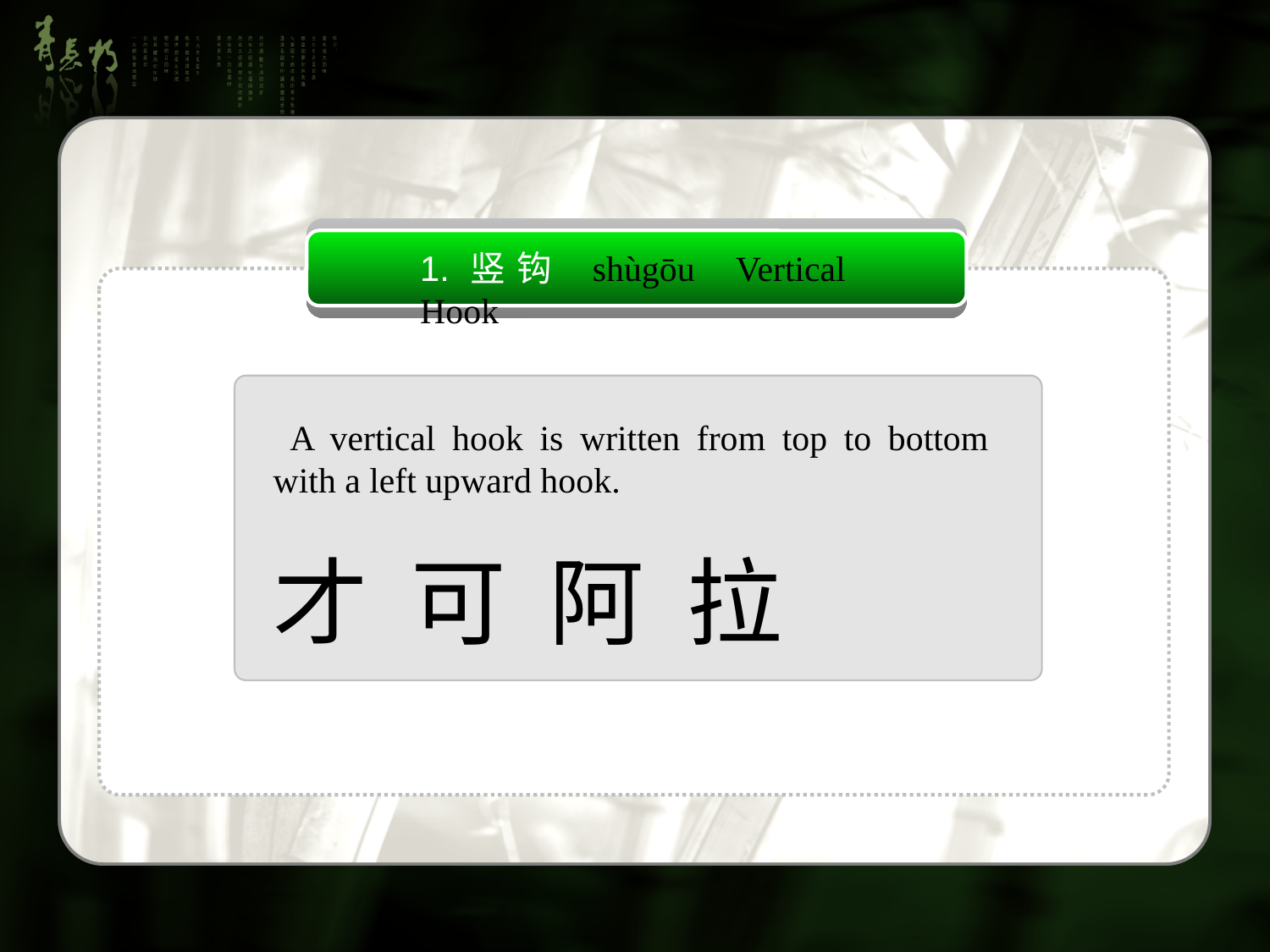

1.竖钩 shùgōu  Vertical Hook

 A vertical hook is written from top to bottom with a left upward hook.

才  可  阿  拉